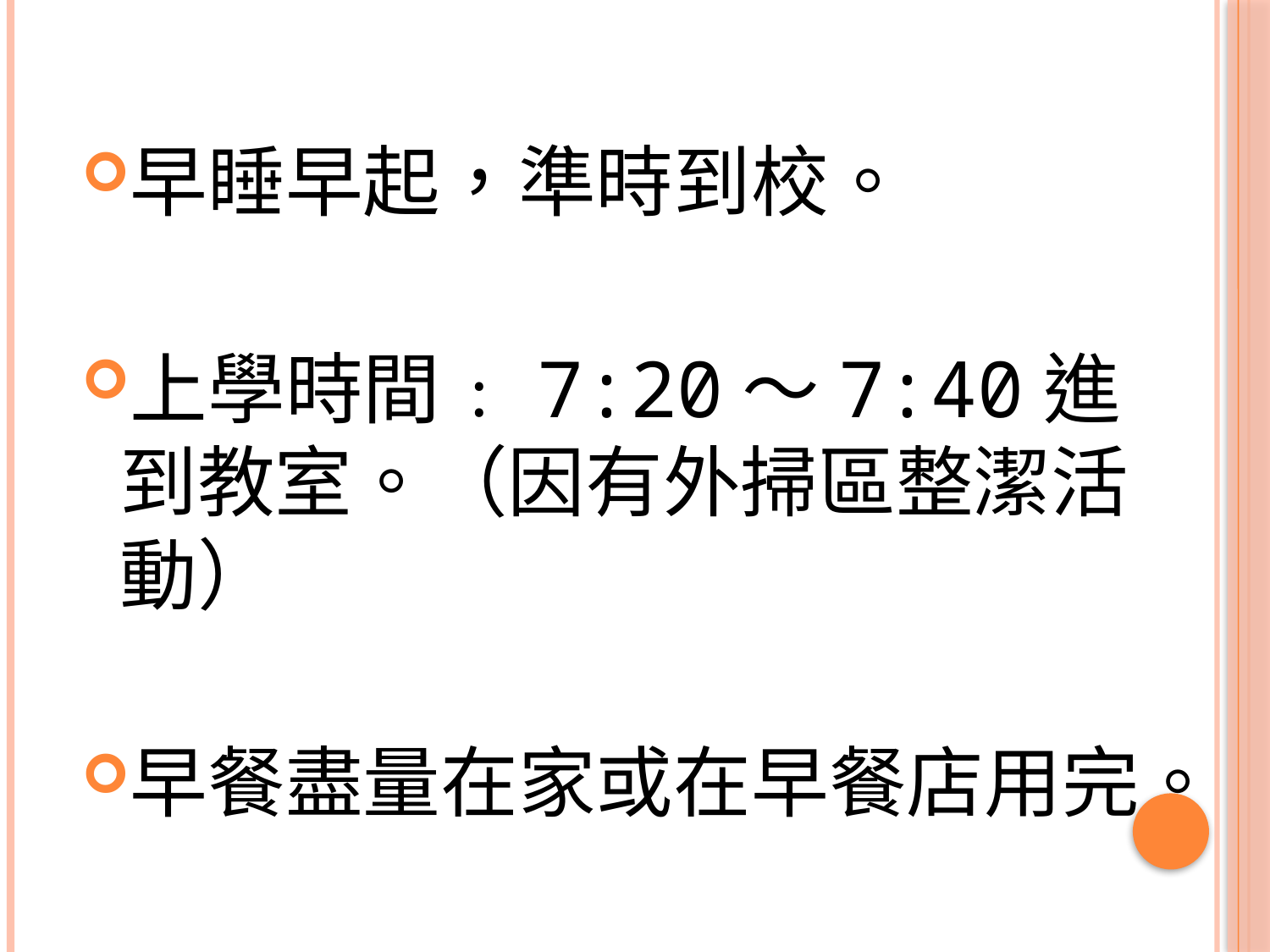

早睡早起，準時到校。

上學時間﹕7:20～7:40進到教室。（因有外掃區整潔活動）

早餐盡量在家或在早餐店用完。